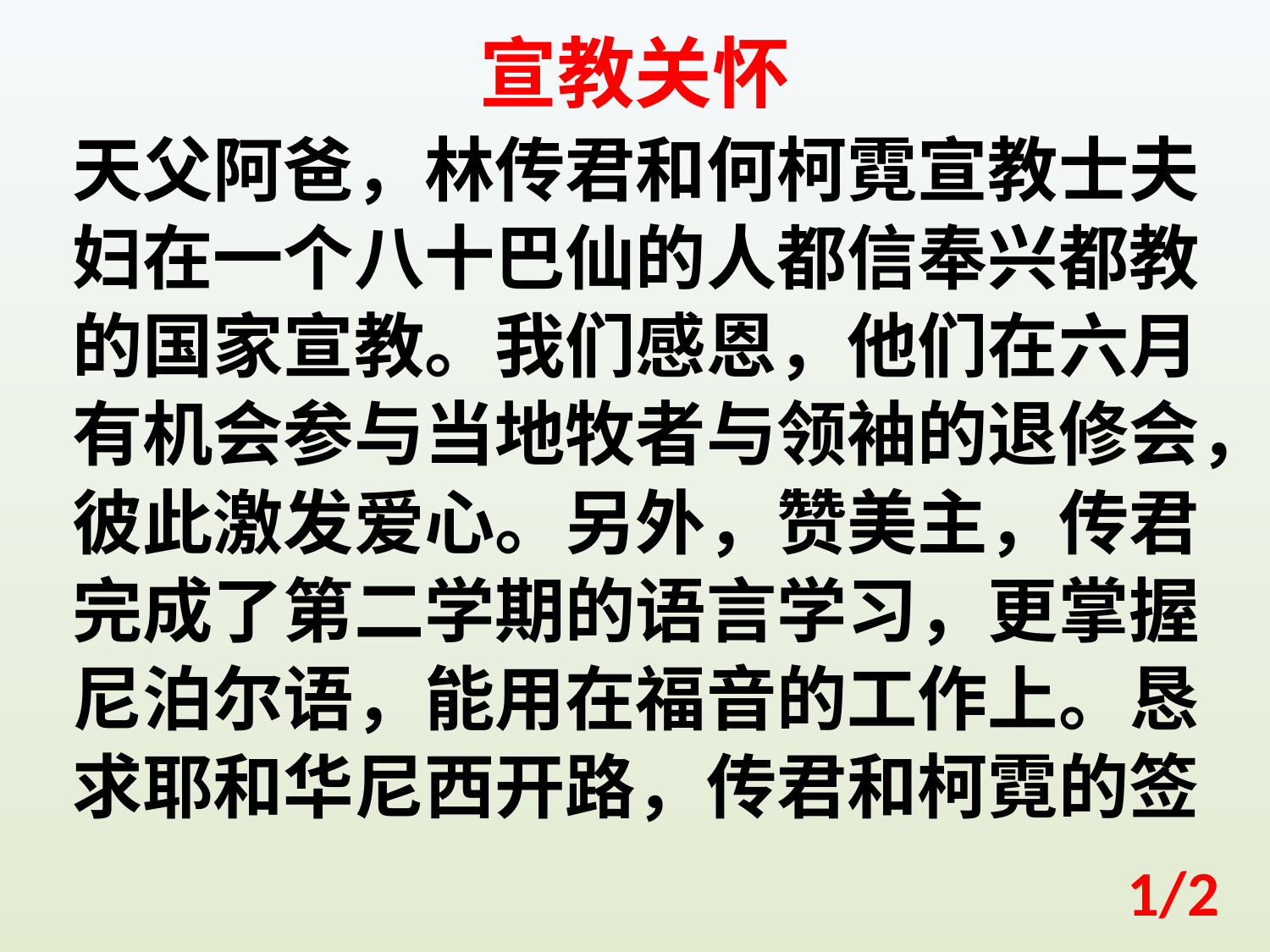

宣教关怀
天父阿爸，林传君和何柯霓宣教士夫妇在一个八十巴仙的人都信奉兴都教的国家宣教。我们感恩，他们在六月有机会参与当地牧者与领袖的退修会，彼此激发爱心。另外，赞美主，传君完成了第二学期的语言学习，更掌握尼泊尔语，能用在福音的工作上。恳求耶和华尼西开路，传君和柯霓的签
1/2